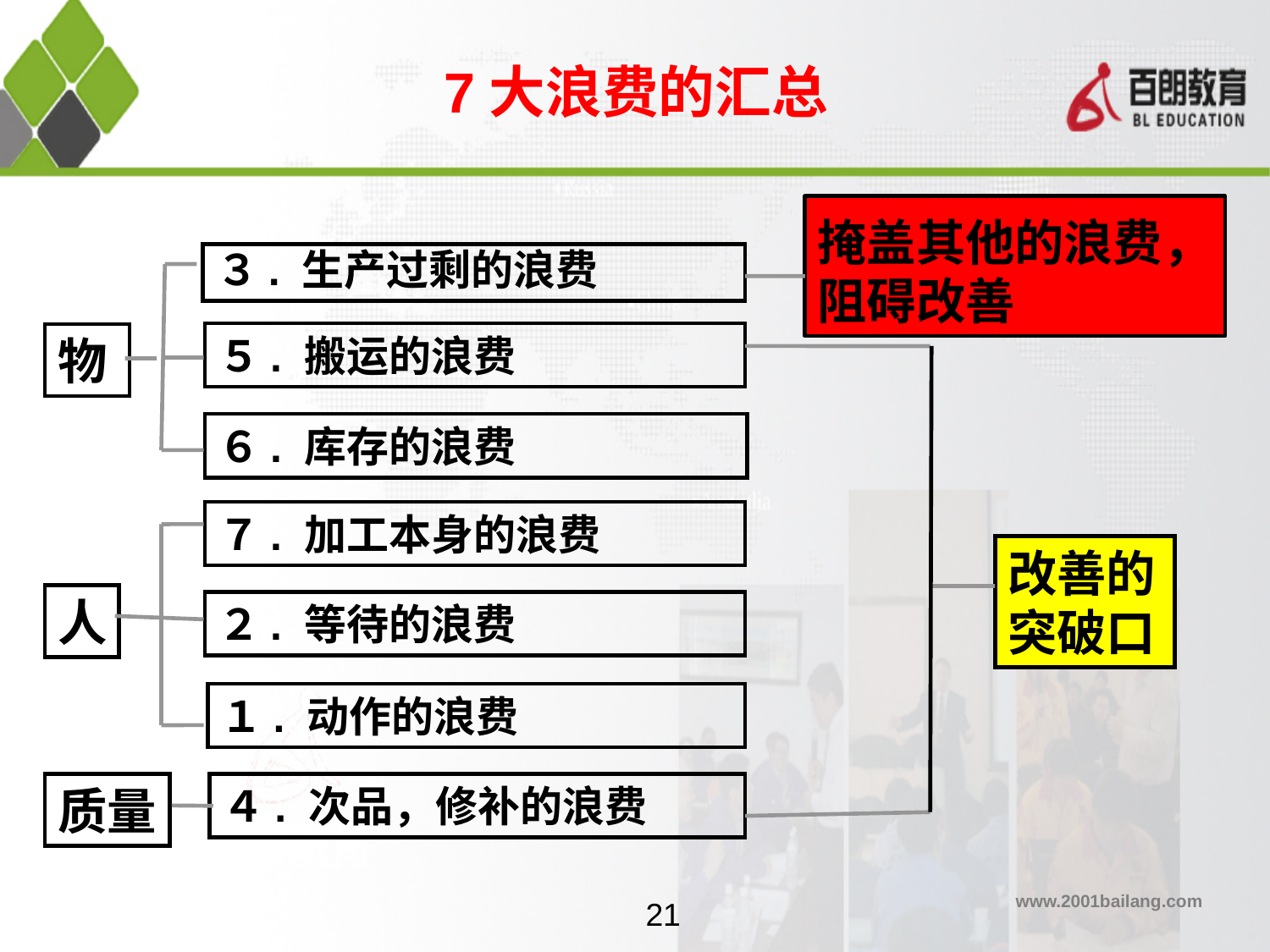

7大浪费的汇总
掩盖其他的浪费，阻碍改善
３. 生产过剩的浪费

５. 搬运的浪费
物

６. 库存的浪费

７. 加工本身的浪费

改善的突破口
人
２. 等待的浪费

１. 动作的浪费

质量
４. 次品，修补的浪费

21